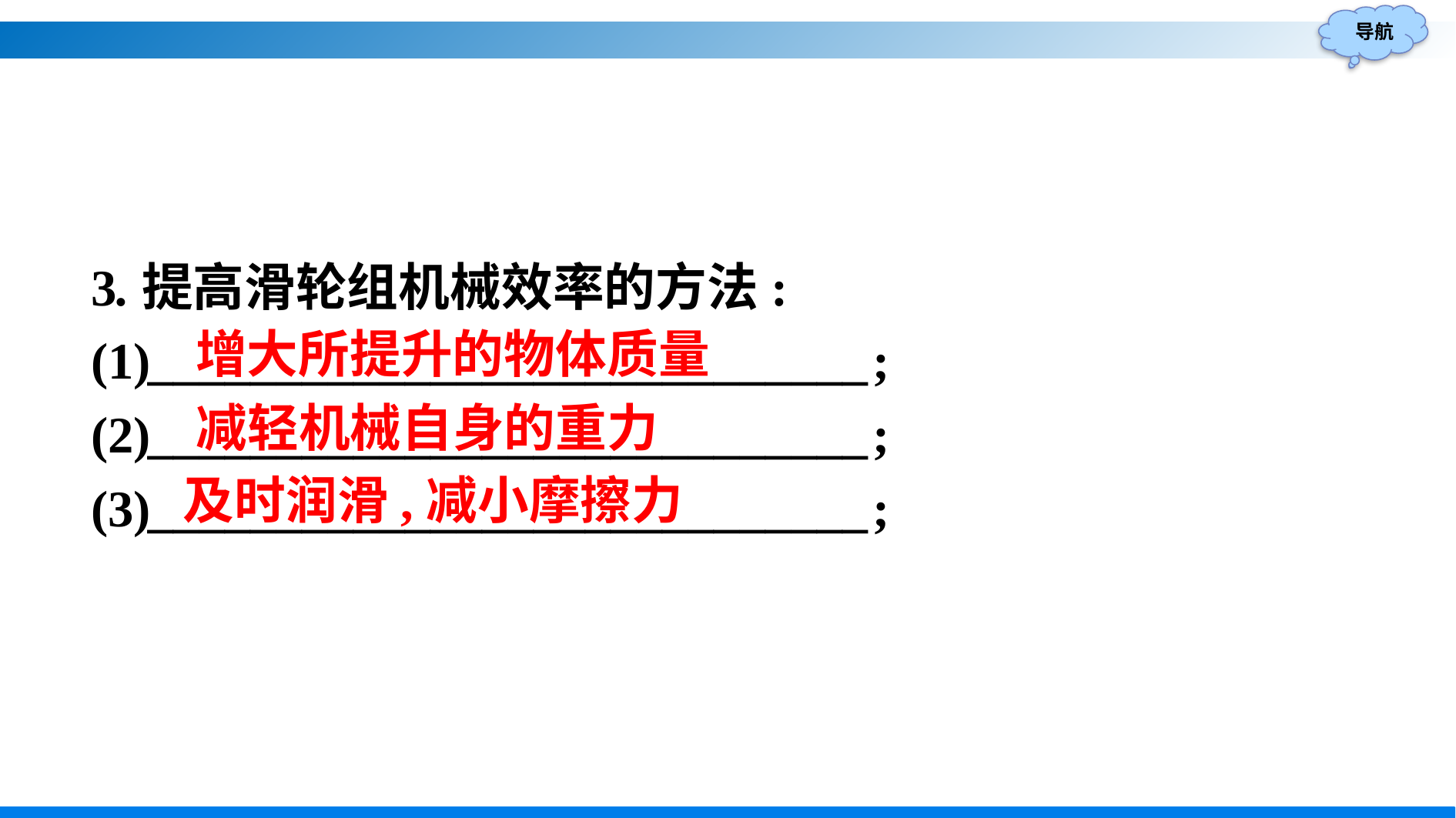

3.提高滑轮组机械效率的方法:
(1)____________________________;
(2)____________________________;
(3)____________________________;
增大所提升的物体质量
减轻机械自身的重力
及时润滑,减小摩擦力